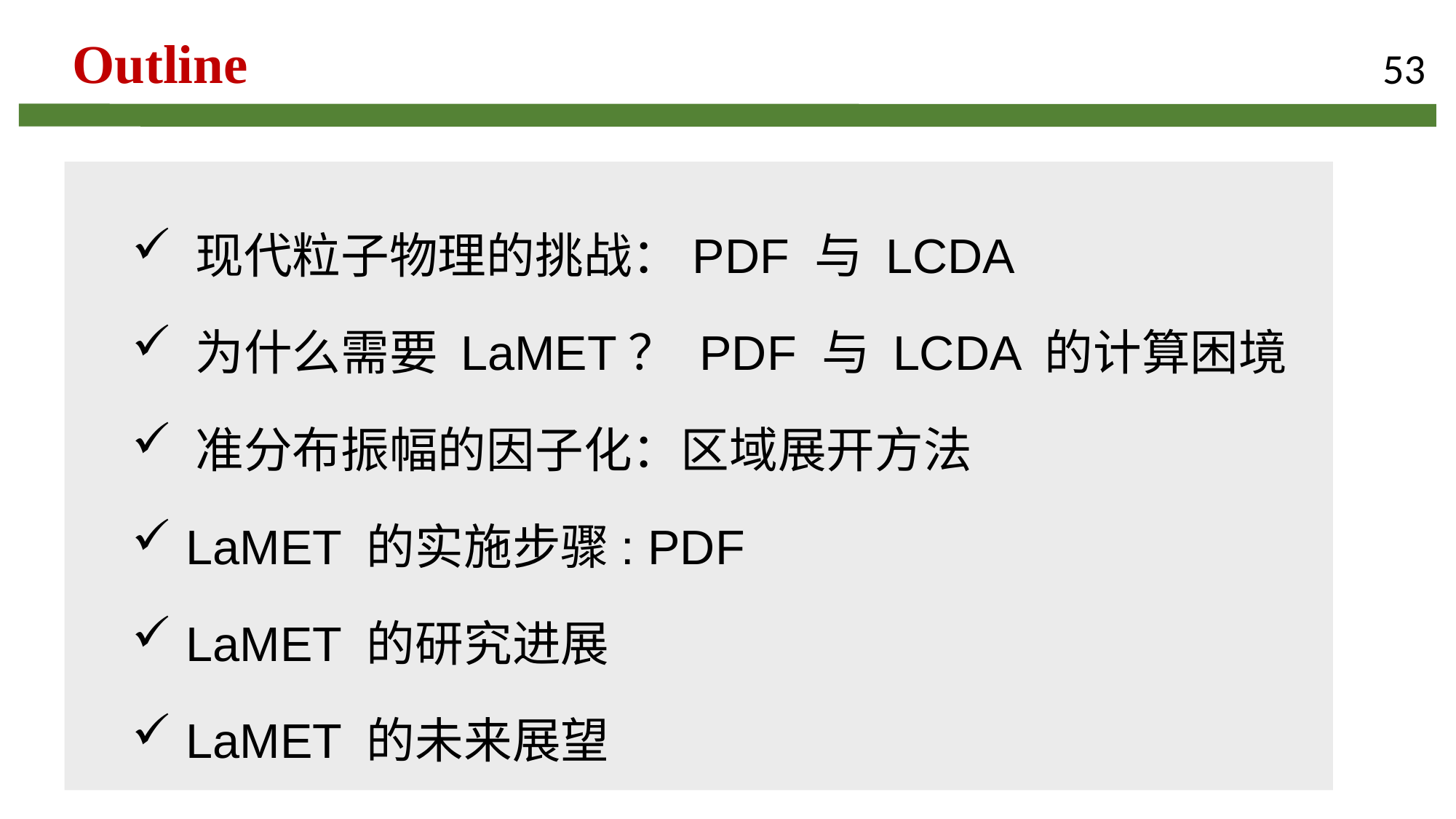

Outline
53

 现代粒子物理的挑战：PDF 与 LCDA
 为什么需要 LaMET？ PDF 与 LCDA 的计算困境
 准分布振幅的因子化：区域展开方法
 LaMET 的实施步骤: PDF
 LaMET 的研究进展
 LaMET 的未来展望